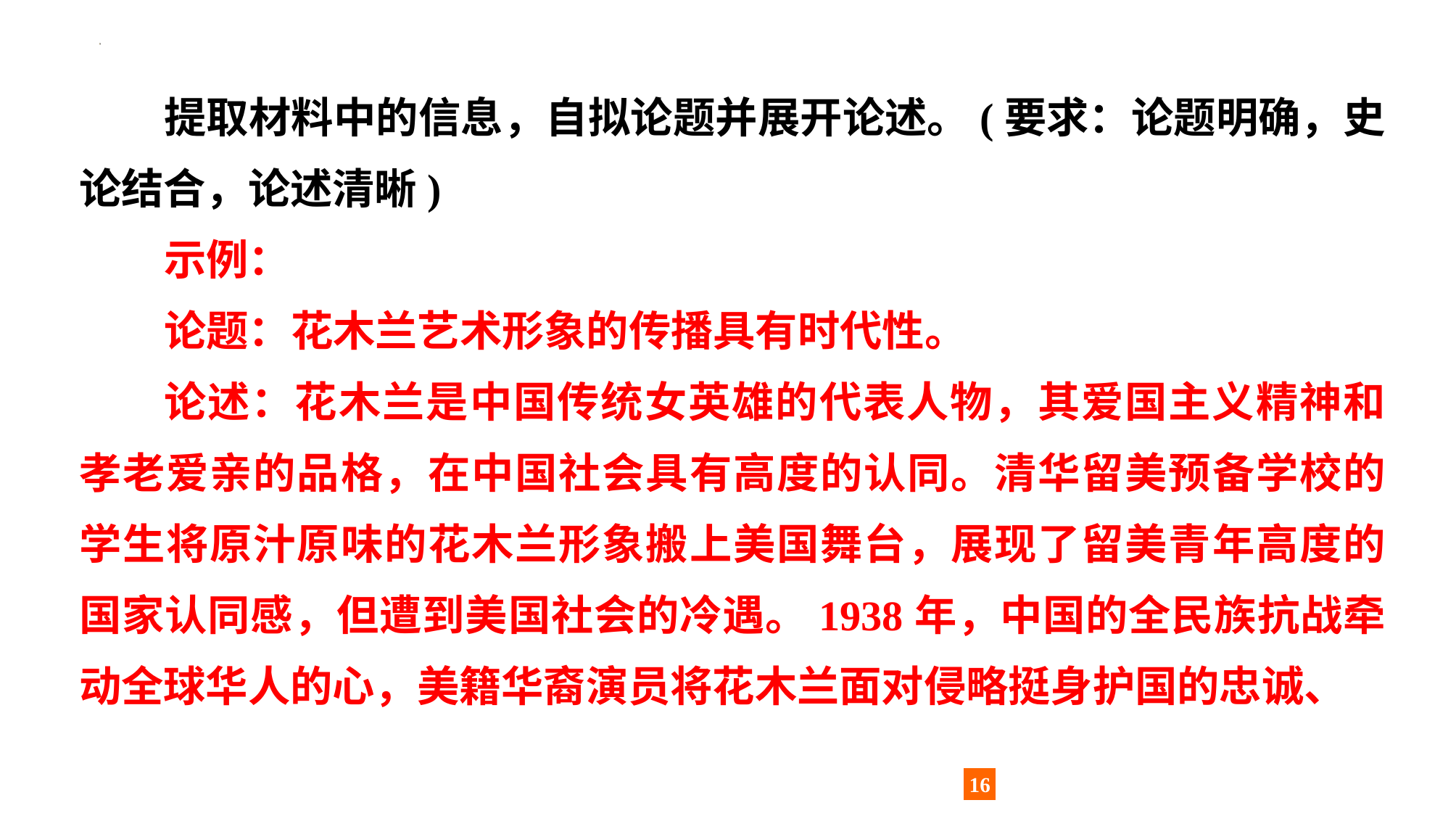

提取材料中的信息，自拟论题并展开论述。(要求：论题明确，史论结合，论述清晰)
示例：
论题：花木兰艺术形象的传播具有时代性。
论述：花木兰是中国传统女英雄的代表人物，其爱国主义精神和孝老爱亲的品格，在中国社会具有高度的认同。清华留美预备学校的学生将原汁原味的花木兰形象搬上美国舞台，展现了留美青年高度的国家认同感，但遭到美国社会的冷遇。1938年，中国的全民族抗战牵动全球华人的心，美籍华裔演员将花木兰面对侵略挺身护国的忠诚、
16